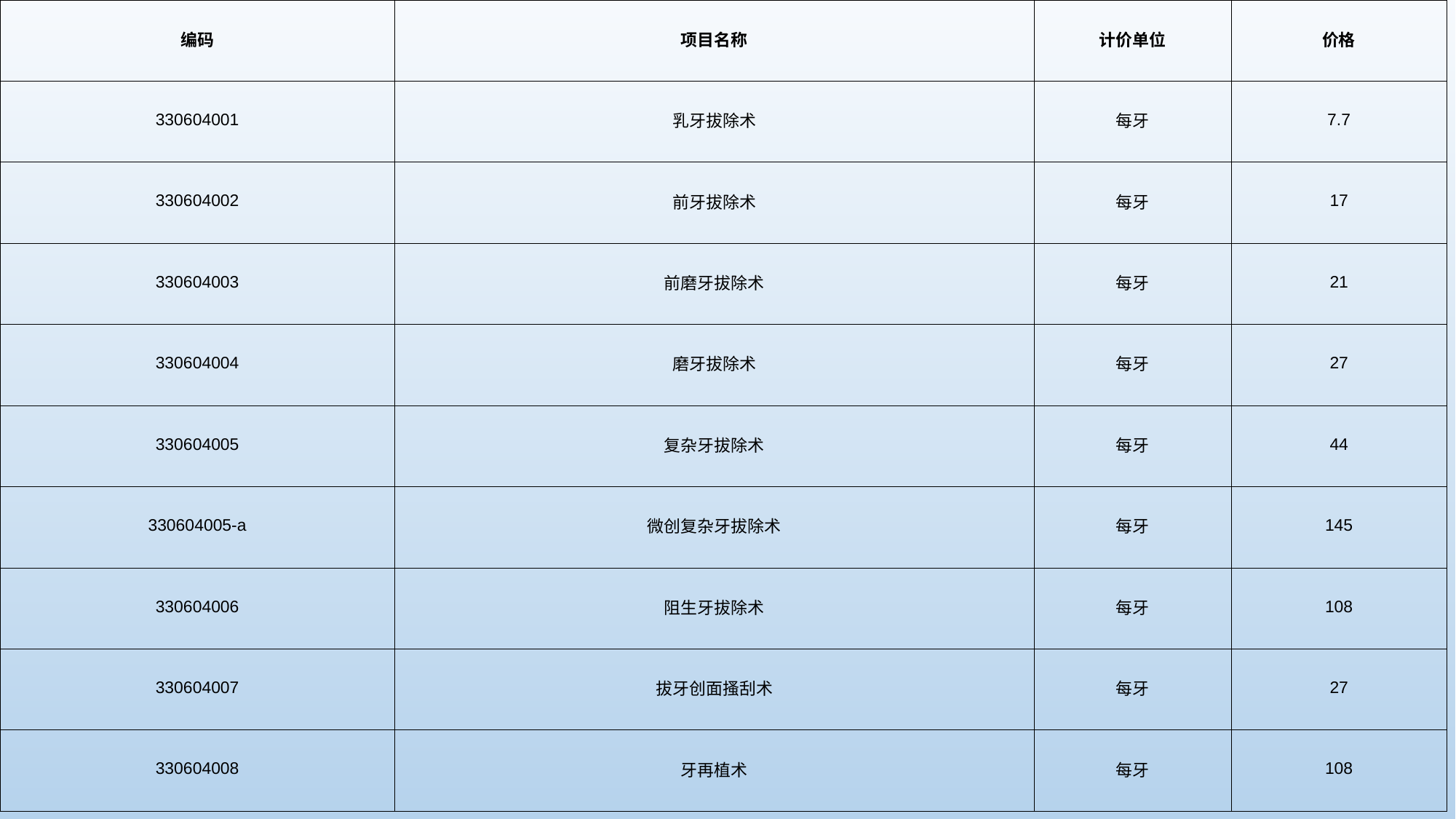

| 编码 | 项目名称 | 计价单位 | 价格 |
| --- | --- | --- | --- |
| 330604001 | 乳牙拔除术 | 每牙 | 7.7 |
| 330604002 | 前牙拔除术 | 每牙 | 17 |
| 330604003 | 前磨牙拔除术 | 每牙 | 21 |
| 330604004 | 磨牙拔除术 | 每牙 | 27 |
| 330604005 | 复杂牙拔除术 | 每牙 | 44 |
| 330604005-a | 微创复杂牙拔除术 | 每牙 | 145 |
| 330604006 | 阻生牙拔除术 | 每牙 | 108 |
| 330604007 | 拔牙创面搔刮术 | 每牙 | 27 |
| 330604008 | 牙再植术 | 每牙 | 108 |